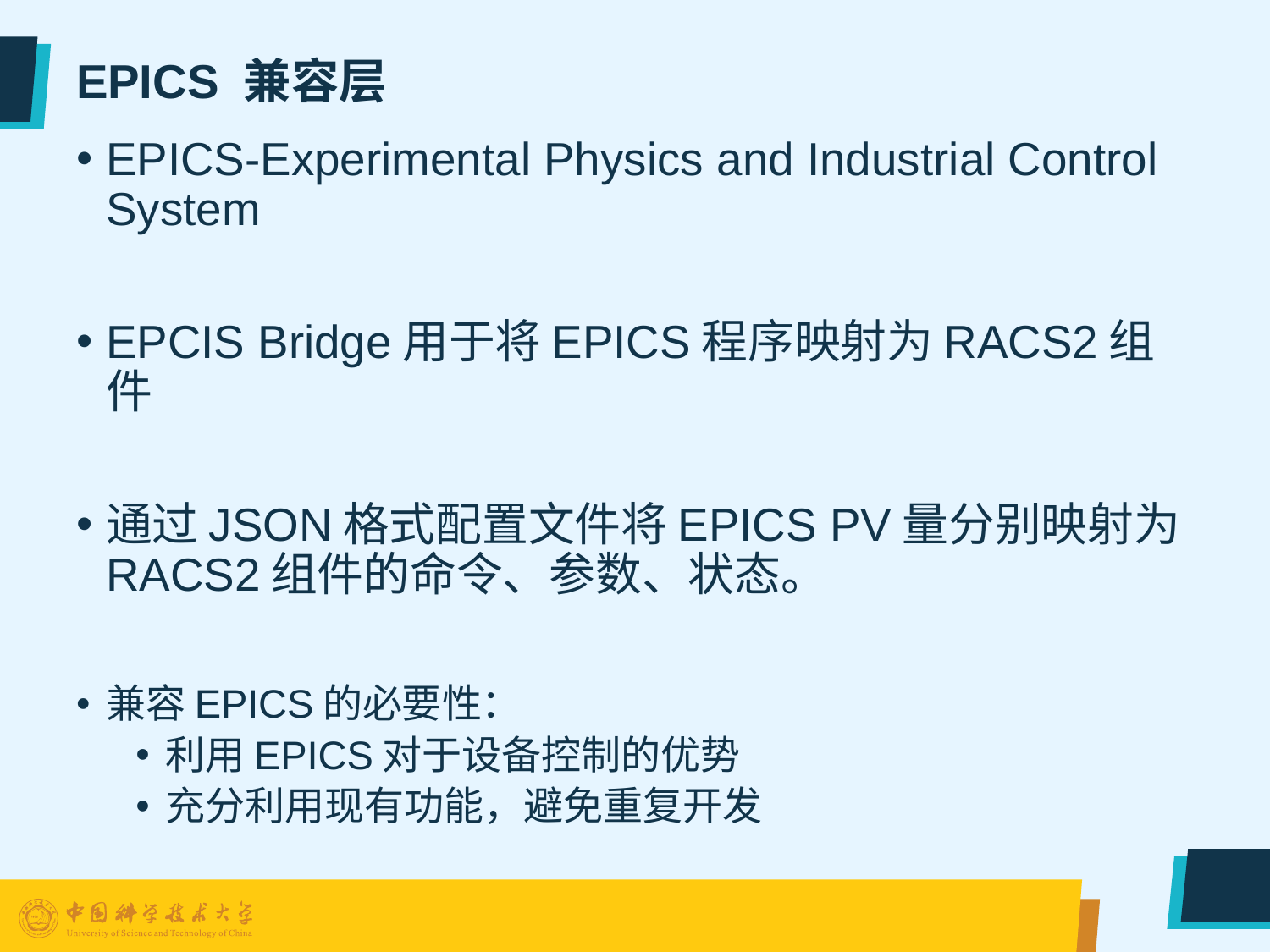

# EPICS 兼容层
EPICS-Experimental Physics and Industrial Control System

EPCIS Bridge用于将EPICS程序映射为RACS2组件

通过JSON格式配置文件将EPICS PV量分别映射为RACS2组件的命令、参数、状态。

兼容EPICS的必要性：
利用EPICS对于设备控制的优势
充分利用现有功能，避免重复开发
12